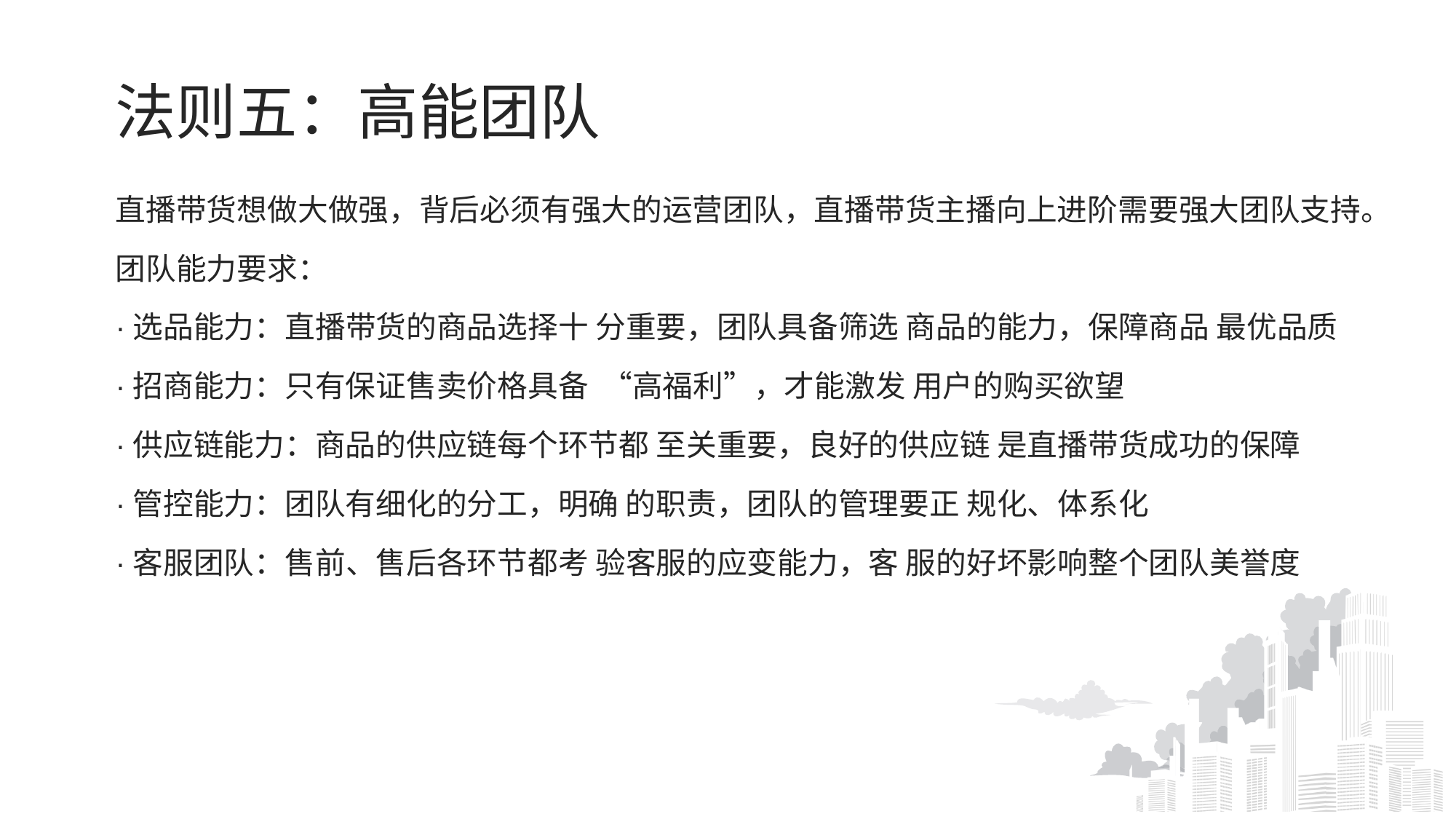

# 法则五：高能团队
直播带货想做大做强，背后必须有强大的运营团队，直播带货主播向上进阶需要强大团队支持。
团队能力要求：
·选品能力：直播带货的商品选择十 分重要，团队具备筛选 商品的能力，保障商品 最优品质
·招商能力：只有保证售卖价格具备  “高福利”，才能激发 用户的购买欲望
·供应链能力：商品的供应链每个环节都 至关重要，良好的供应链 是直播带货成功的保障
·管控能力：团队有细化的分工，明确 的职责，团队的管理要正 规化、体系化
·客服团队：售前、售后各环节都考 验客服的应变能力，客 服的好坏影响整个团队美誉度